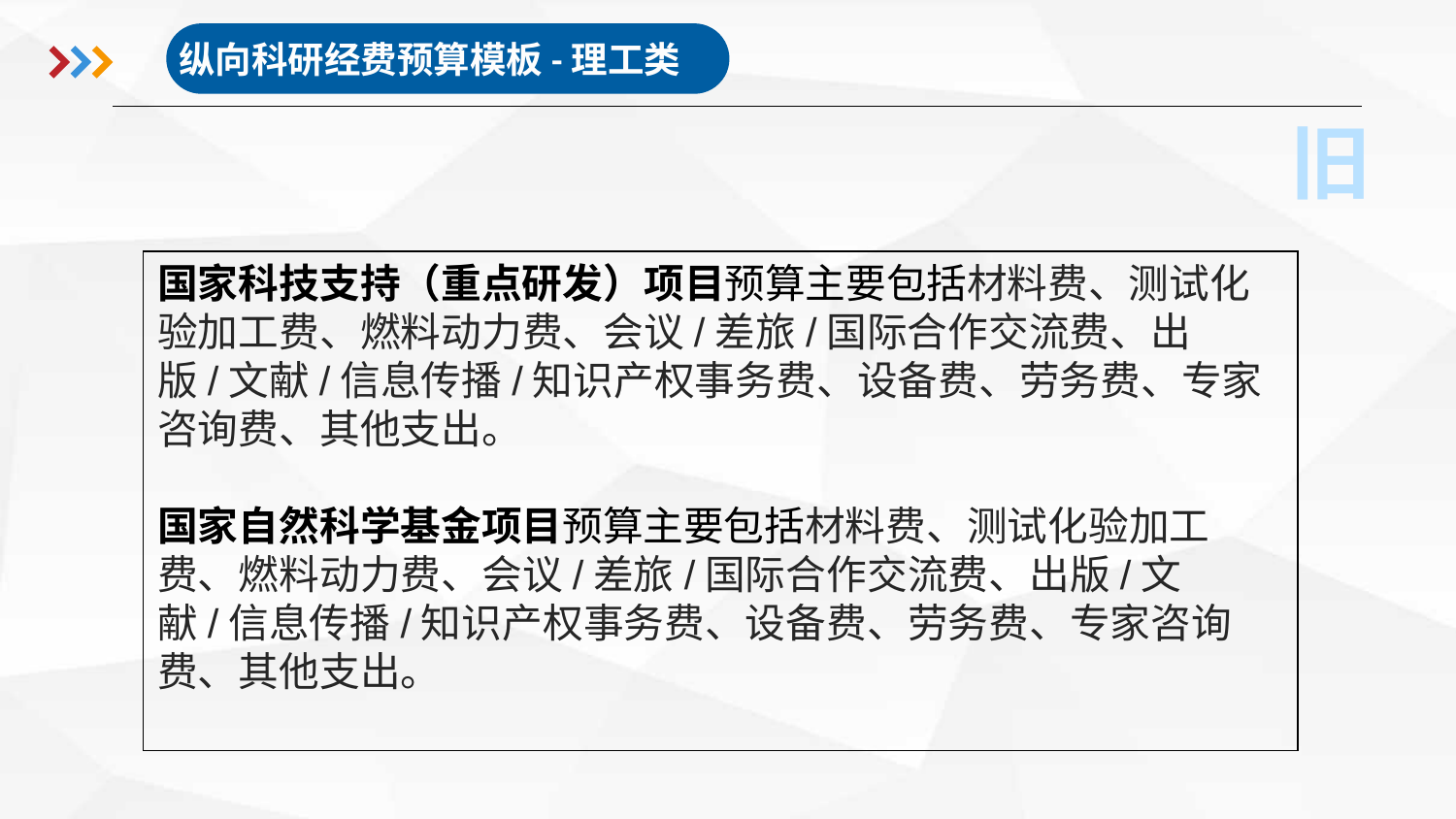

纵向科研经费预算模板-理工类

旧
国家科技支持（重点研发）项目预算主要包括材料费、测试化验加工费、燃料动力费、会议/差旅/国际合作交流费、出版/文献/信息传播/知识产权事务费、设备费、劳务费、专家咨询费、其他支出。

国家自然科学基金项目预算主要包括材料费、测试化验加工费、燃料动力费、会议/差旅/国际合作交流费、出版/文献/信息传播/知识产权事务费、设备费、劳务费、专家咨询费、其他支出。